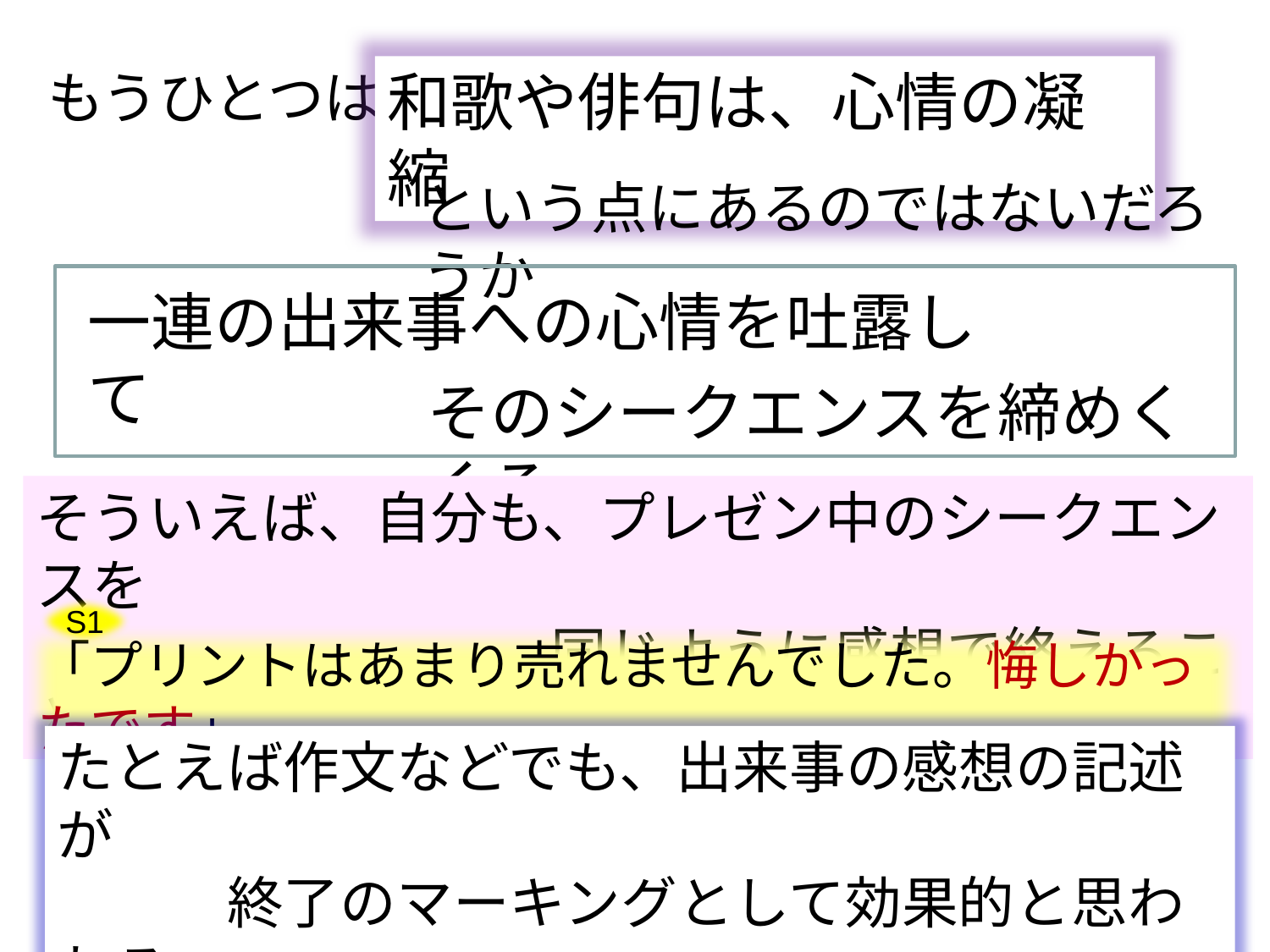

もうひとつは
和歌や俳句は、心情の凝縮
という点にあるのではないだろうか

一連の出来事への心情を吐露して
そのシークエンスを締めくくる
そういえば、自分も、プレゼン中のシークエンスを
　　　　　　　　     同じように感想で終えることが多い
S1
「プリントはあまり売れませんでした。悔しかったです」
たとえば作文などでも、出来事の感想の記述が
　　　終了のマーキングとして効果的と思われる